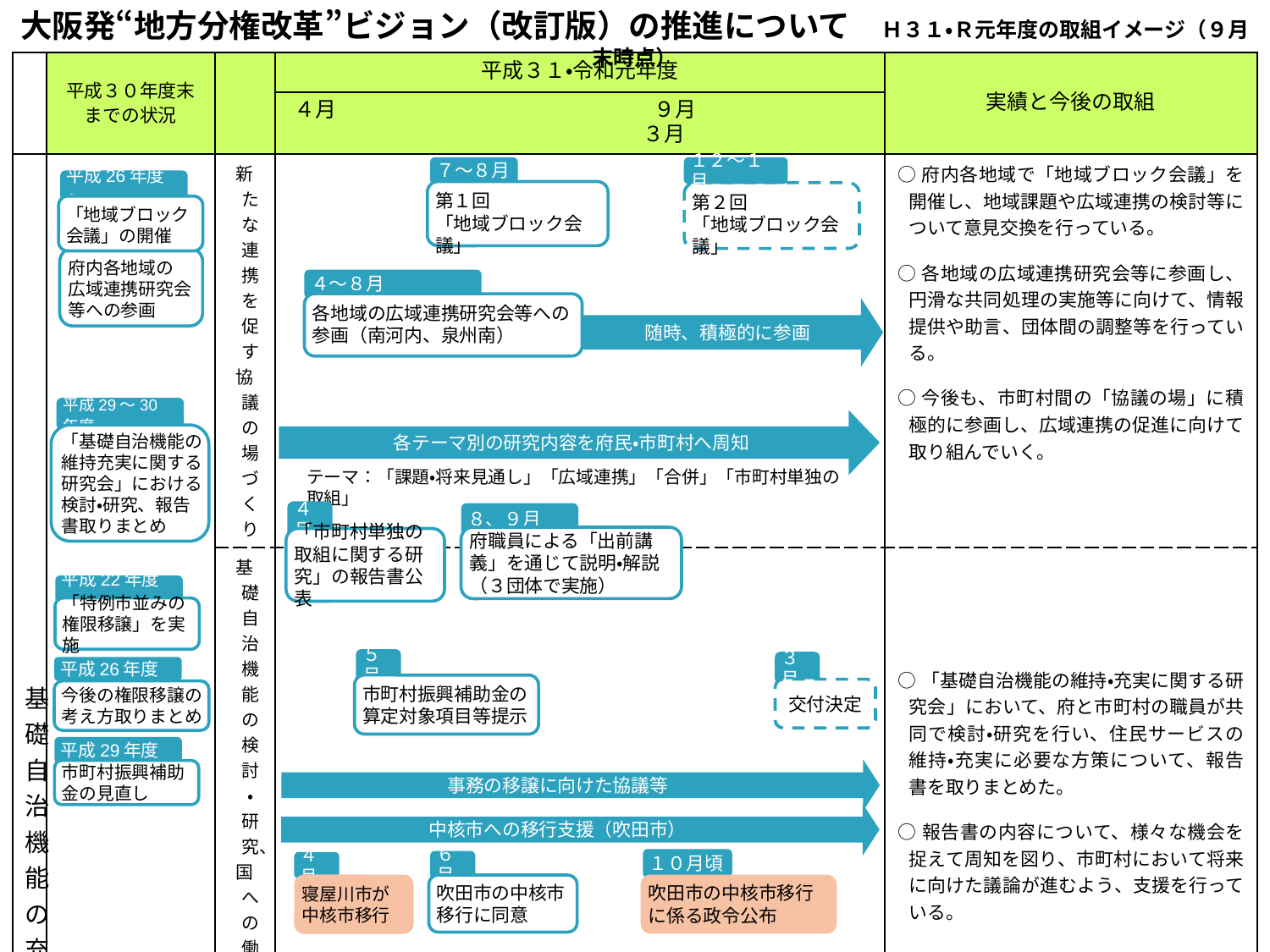

大阪発“地方分権改革”ビジョン（改訂版）の推進について　Ｈ３１・Ｒ元年度の取組イメージ（９月末時点）
|  | 平成３０年度末 までの状況 |  | 平成３１・令和元年度 | 実績と今後の取組 |
| --- | --- | --- | --- | --- |
|  |  |  | ４月　　　　　　　　　　　　　　　９月　　　　　　　　　　　　　　　　３月 |  |
| 基礎自治機能の充実 |  | 新たな連携を促す 協議の場づくり |  | ○府内各地域で「地域ブロック会議」を開催し、地域課題や広域連携の検討等について意見交換を行っている。 ○各地域の広域連携研究会等に参画し、円滑な共同処理の実施等に向けて、情報提供や助言、団体間の調整等を行っている。 ○今後も、市町村間の「協議の場」に積極的に参画し、広域連携の促進に向けて取り組んでいく。 |
|  |  | 基礎自治機能の検討・研究、 国への働きかけ |  | ○「基礎自治機能の維持・充実に関する研究会」において、府と市町村の職員が共同で検討・研究を行い、住民サービスの維持・充実に必要な方策について、報告書を取りまとめた。 ○報告書の内容について、様々な機会を捉えて周知を図り、市町村において将来に向けた議論が進むよう、支援を行っている。 |
|  |  | 府からの インセンティブ 強化 |  | ○昨年度に引き続き、市町村間連携の取組に対して、補助金を重点配分する予定である。補助金が分権改革推進に向けた効果的なインセンティブとなるよう、適宜見直しを行いながら運用していく。 |
|  |  | 市町村への 権限移譲等 |  | ○随時、市町村との協議・調整を行いながら、権限移譲の定着・充実に向けて取り組んでいる。 ○中核市への移行に取り組む市を、引き続き支援していく。 |
７～８月
第１回
「地域ブロック会議」
１２～１月
平成26年度～
「地域ブロック
会議」の開催
第２回
「地域ブロック会議」
府内各地域の
広域連携研究会
等への参画
４～８月
各地域の広域連携研究会等への参画（南河内、泉州南）
随時、積極的に参画
平成29～30年度
「基礎自治機能の維持充実に関する研究会」における検討・研究、報告書取りまとめ
各テーマ別の研究内容を府民・市町村へ周知
テーマ：「課題・将来見通し」「広域連携」「合併」「市町村単独の取組」
４月
「市町村単独の取組に関する研究」の報告書公表
８、９月
府職員による「出前講義」を通じて説明・解説
（３団体で実施）
平成22年度～
「特例市並みの
権限移譲」を実施
５月
市町村振興補助金の算定対象項目等提示
３月
交付決定
平成26年度
今後の権限移譲の考え方取りまとめ
平成29年度
市町村振興補助金の見直し
事務の移譲に向けた協議等
中核市への移行支援（吹田市）
１０月頃
吹田市の中核市移行に係る政令公布
６月
吹田市の中核市移行に同意
４月
寝屋川市が
中核市移行